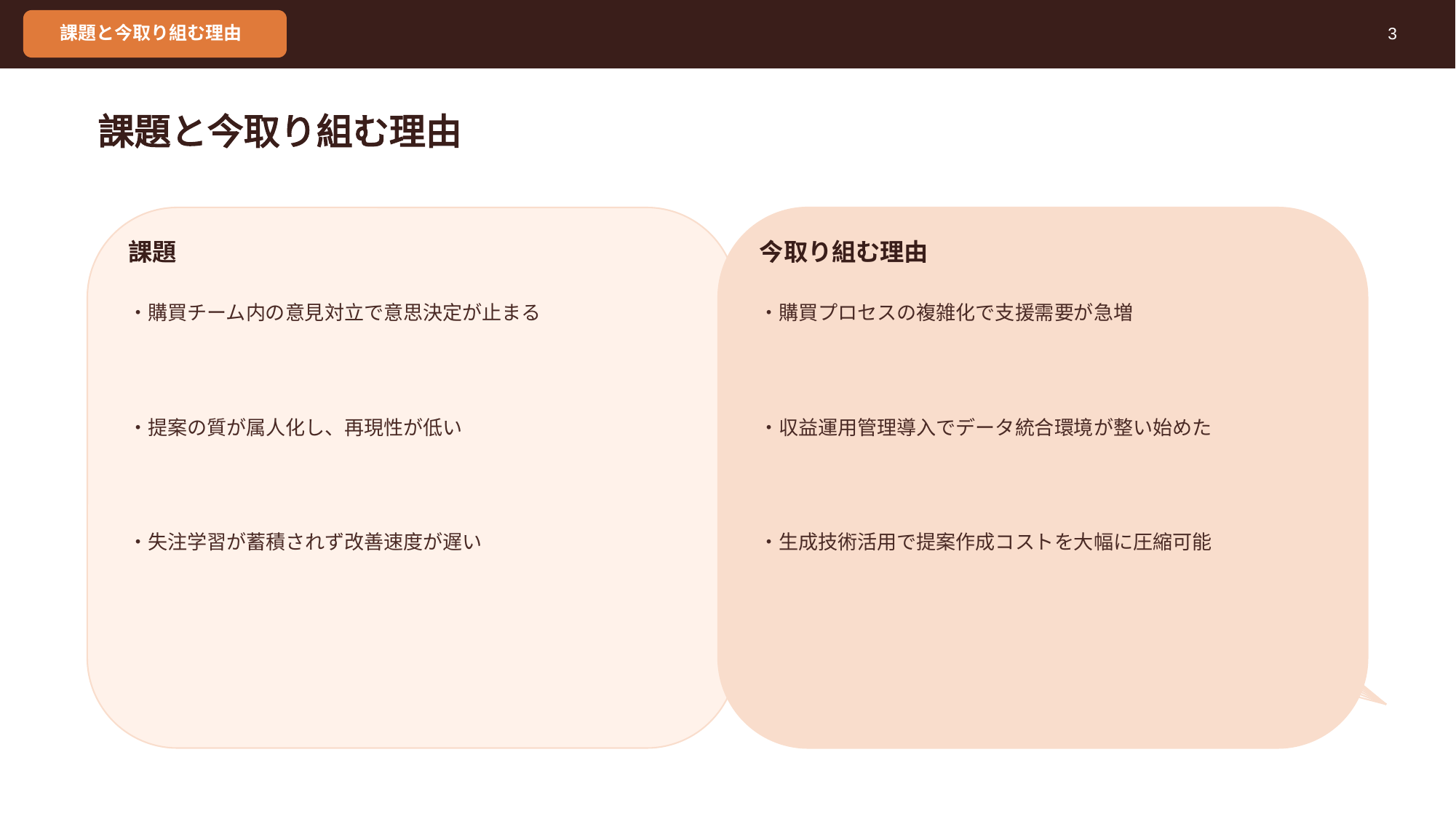

課題と今取り組む理由
3
課題と今取り組む理由

課題
今取り組む理由
・購買チーム内の意見対立で意思決定が止まる
・購買プロセスの複雑化で支援需要が急増
・提案の質が属人化し、再現性が低い
・収益運用管理導入でデータ統合環境が整い始めた
・失注学習が蓄積されず改善速度が遅い
・生成技術活用で提案作成コストを大幅に圧縮可能